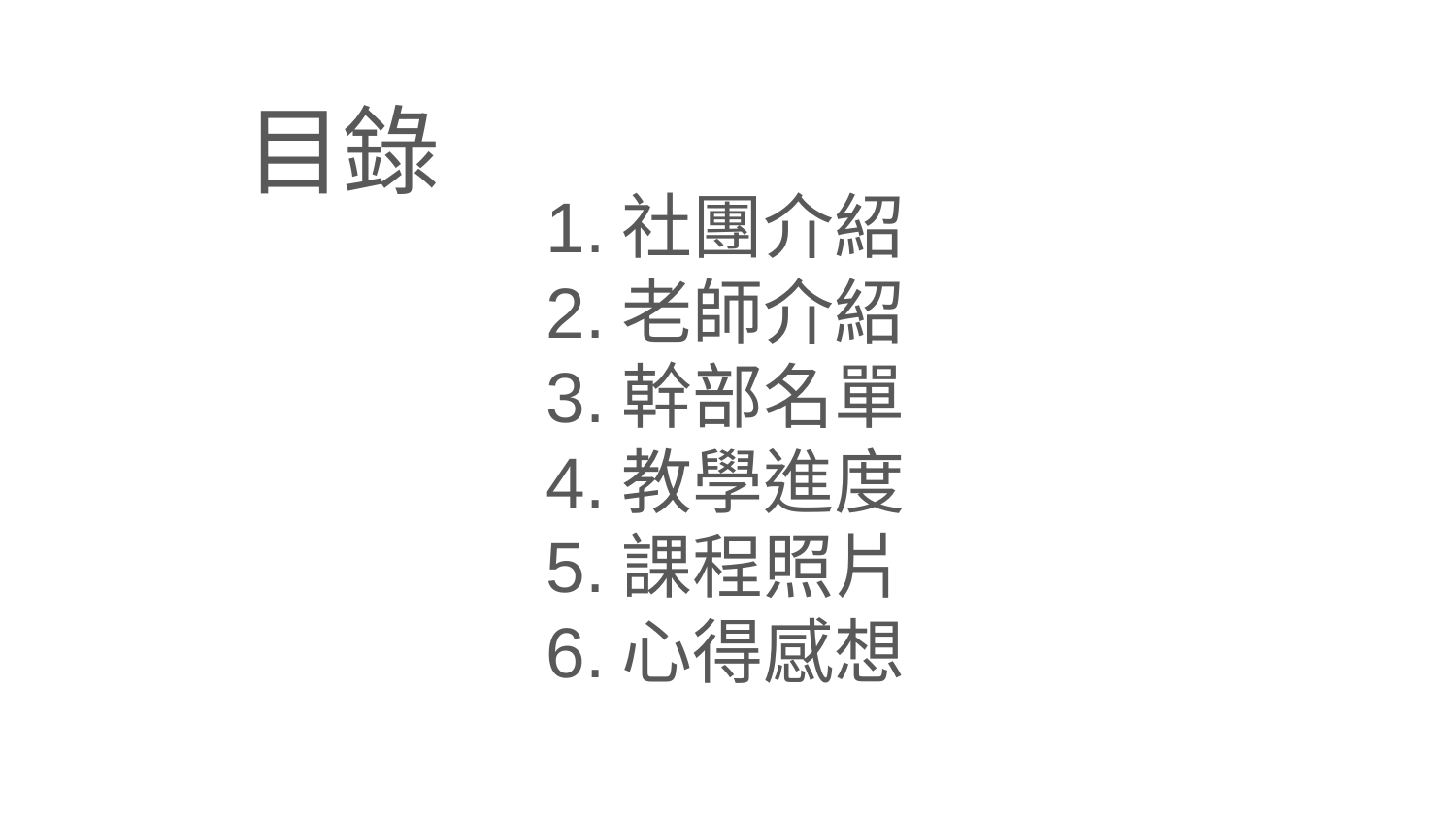

目錄
 1.社團介紹
 2.老師介紹
 3.幹部名單
 4.教學進度
 5.課程照片
 6.心得感想